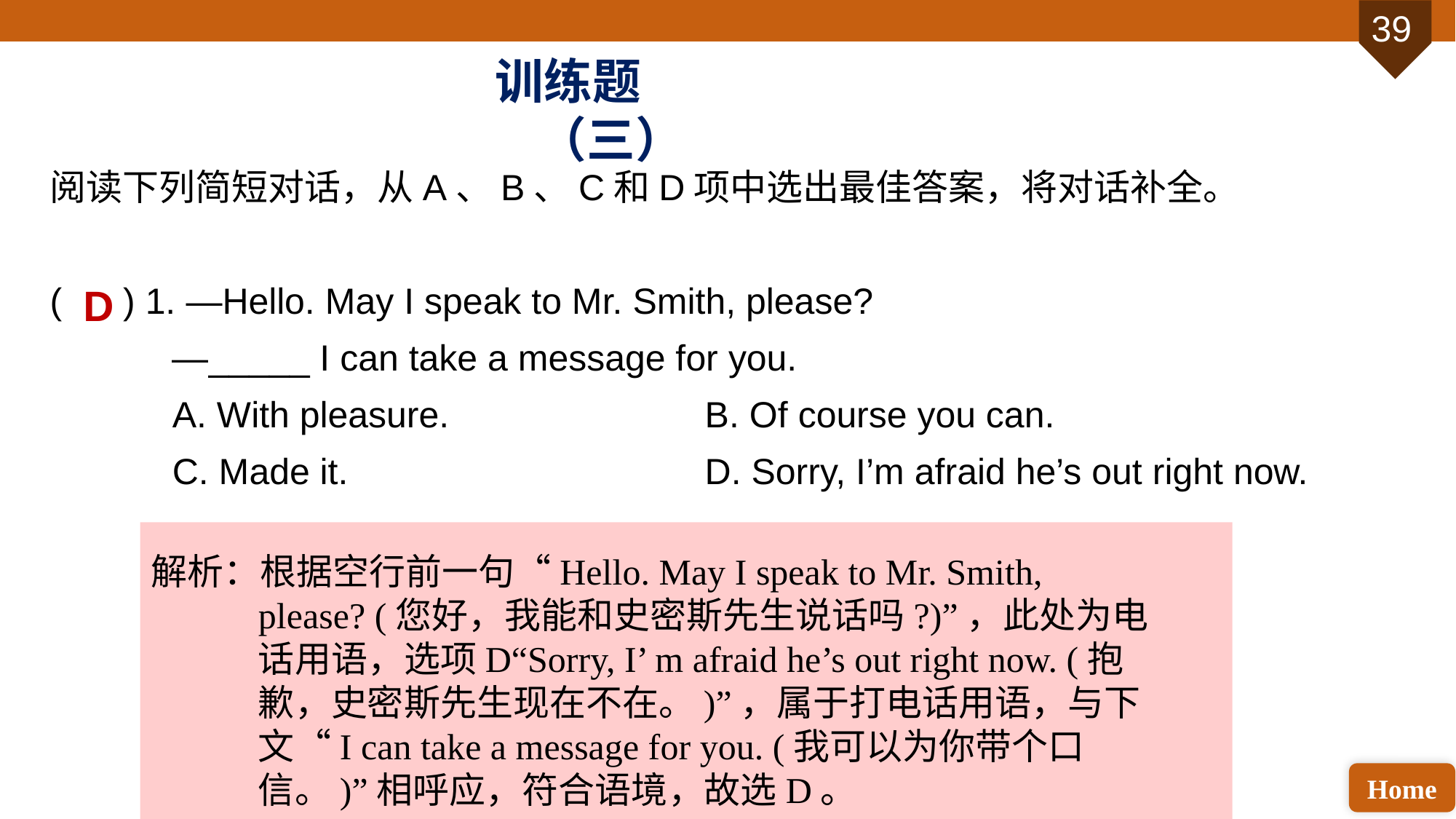

训练题（三）
阅读下列简短对话，从A、B、C和D项中选出最佳答案，将对话补全。

(      ) 1. —Hello. May I speak to Mr. Smith, please?
            —_____ I can take a message for you.
            A. With pleasure. 			B. Of course you can.
            C. Made it. 				D. Sorry, I’m afraid he’s out right now.
D

解析：根据空行前一句“Hello. May I speak to Mr. Smith, please? (您好，我能和史密斯先生说话吗?)”，此处为电话用语，选项D“Sorry, I’ m afraid he’s out right now. (抱歉，史密斯先生现在不在。)”，属于打电话用语，与下文“I can take a message for you. (我可以为你带个口信。)”相呼应，符合语境，故选D。